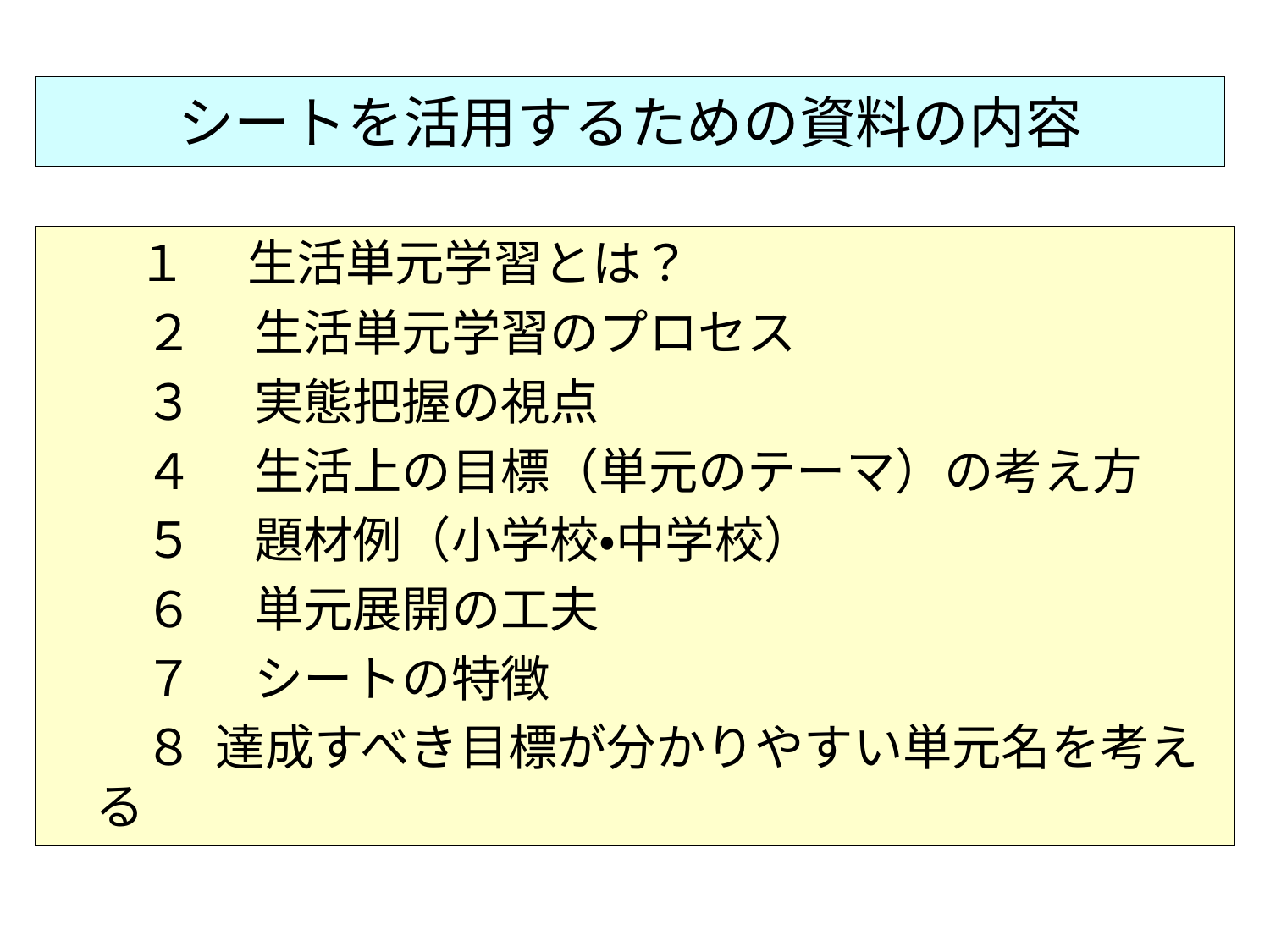

# シートを活用するための資料の内容
　１ 　生活単元学習とは？
　２ 　生活単元学習のプロセス
　３ 　実態把握の視点
　４ 　生活上の目標（単元のテーマ）の考え方
　５ 　題材例（小学校・中学校）
　６ 　単元展開の工夫
　７ 　シートの特徴
　８  達成すべき目標が分かりやすい単元名を考える